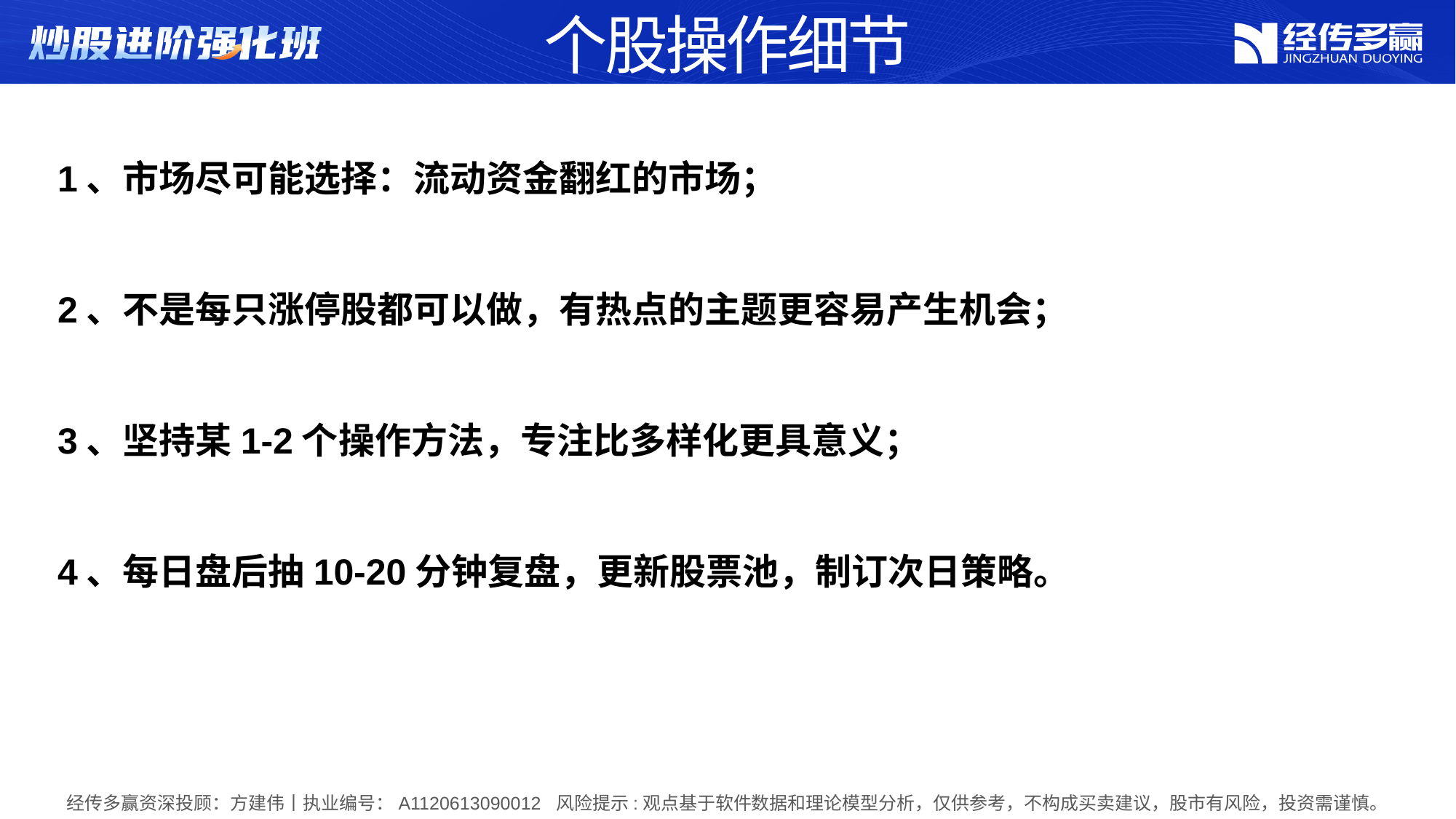

个股操作细节
1、市场尽可能选择：流动资金翻红的市场；

2、不是每只涨停股都可以做，有热点的主题更容易产生机会；

3、坚持某1-2个操作方法，专注比多样化更具意义；

4、每日盘后抽10-20分钟复盘，更新股票池，制订次日策略。